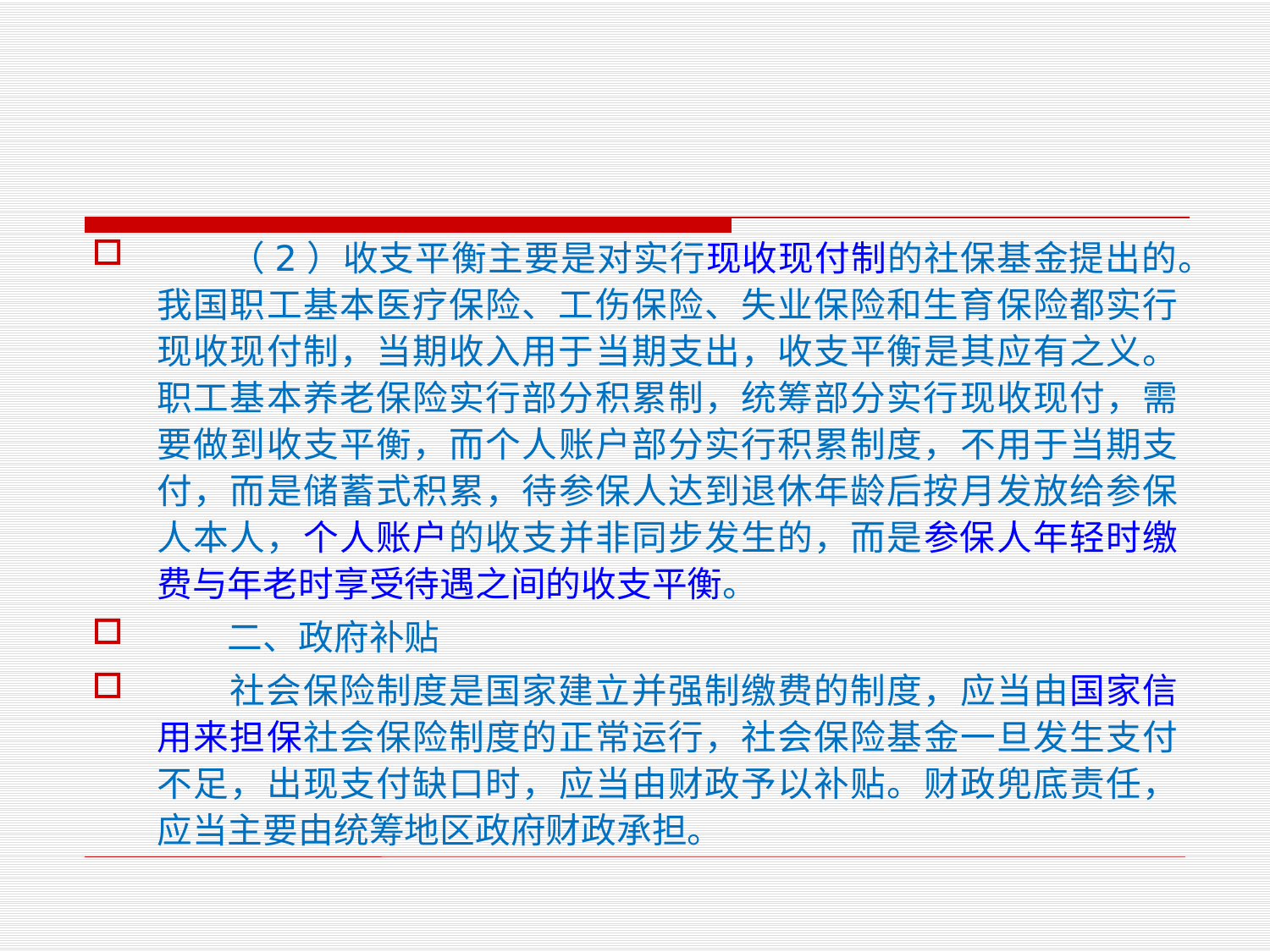

（2）收支平衡主要是对实行现收现付制的社保基金提出的。我国职工基本医疗保险、工伤保险、失业保险和生育保险都实行现收现付制，当期收入用于当期支出，收支平衡是其应有之义。职工基本养老保险实行部分积累制，统筹部分实行现收现付，需要做到收支平衡，而个人账户部分实行积累制度，不用于当期支付，而是储蓄式积累，待参保人达到退休年龄后按月发放给参保人本人，个人账户的收支并非同步发生的，而是参保人年轻时缴费与年老时享受待遇之间的收支平衡。
　　二、政府补贴
　　社会保险制度是国家建立并强制缴费的制度，应当由国家信用来担保社会保险制度的正常运行，社会保险基金一旦发生支付不足，出现支付缺口时，应当由财政予以补贴。财政兜底责任，应当主要由统筹地区政府财政承担。